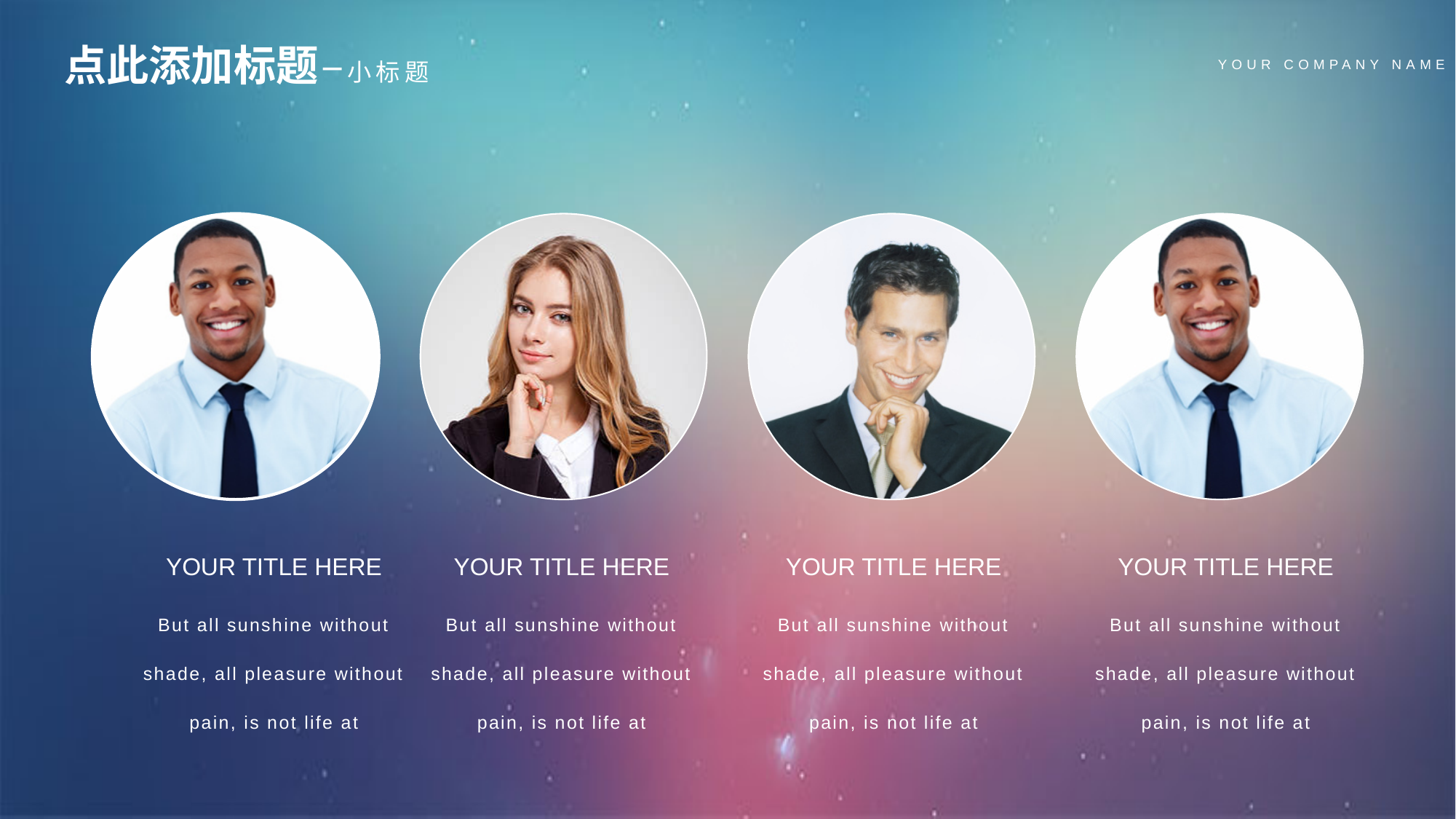

点此添加标题 – 小标题
YOUR COMPANY NAME

YOUR TITLE HERE
YOUR TITLE HERE
YOUR TITLE HERE
YOUR TITLE HERE
But all sunshine without shade, all pleasure without pain, is not life at
But all sunshine without shade, all pleasure without pain, is not life at
But all sunshine without shade, all pleasure without pain, is not life at
But all sunshine without shade, all pleasure without pain, is not life at